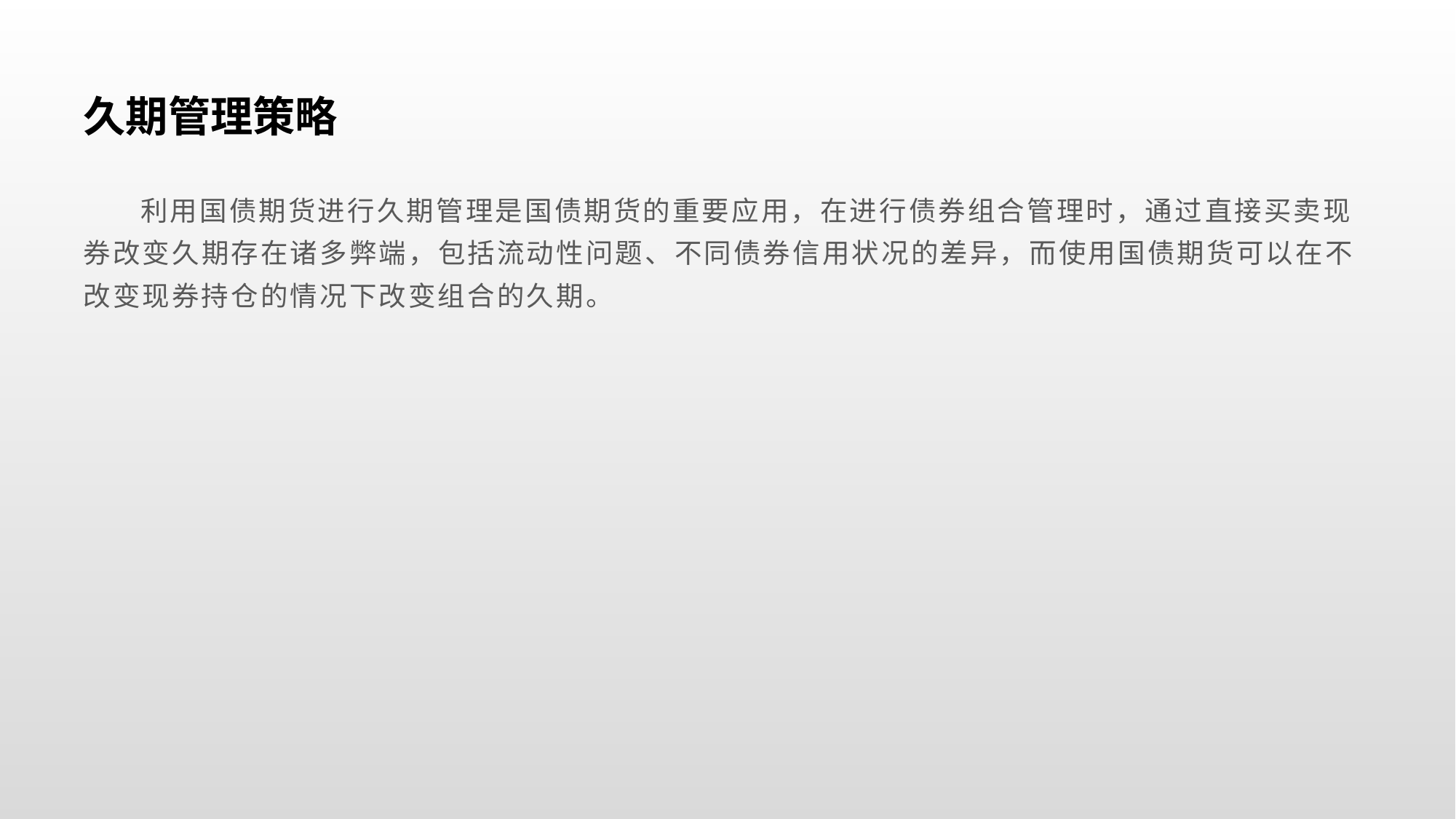

# 久期管理策略
      利用国债期货进行久期管理是国债期货的重要应用，在进行债券组合管理时，通过直接买卖现券改变久期存在诸多弊端，包括流动性问题、不同债券信用状况的差异，而使用国债期货可以在不改变现券持仓的情况下改变组合的久期。